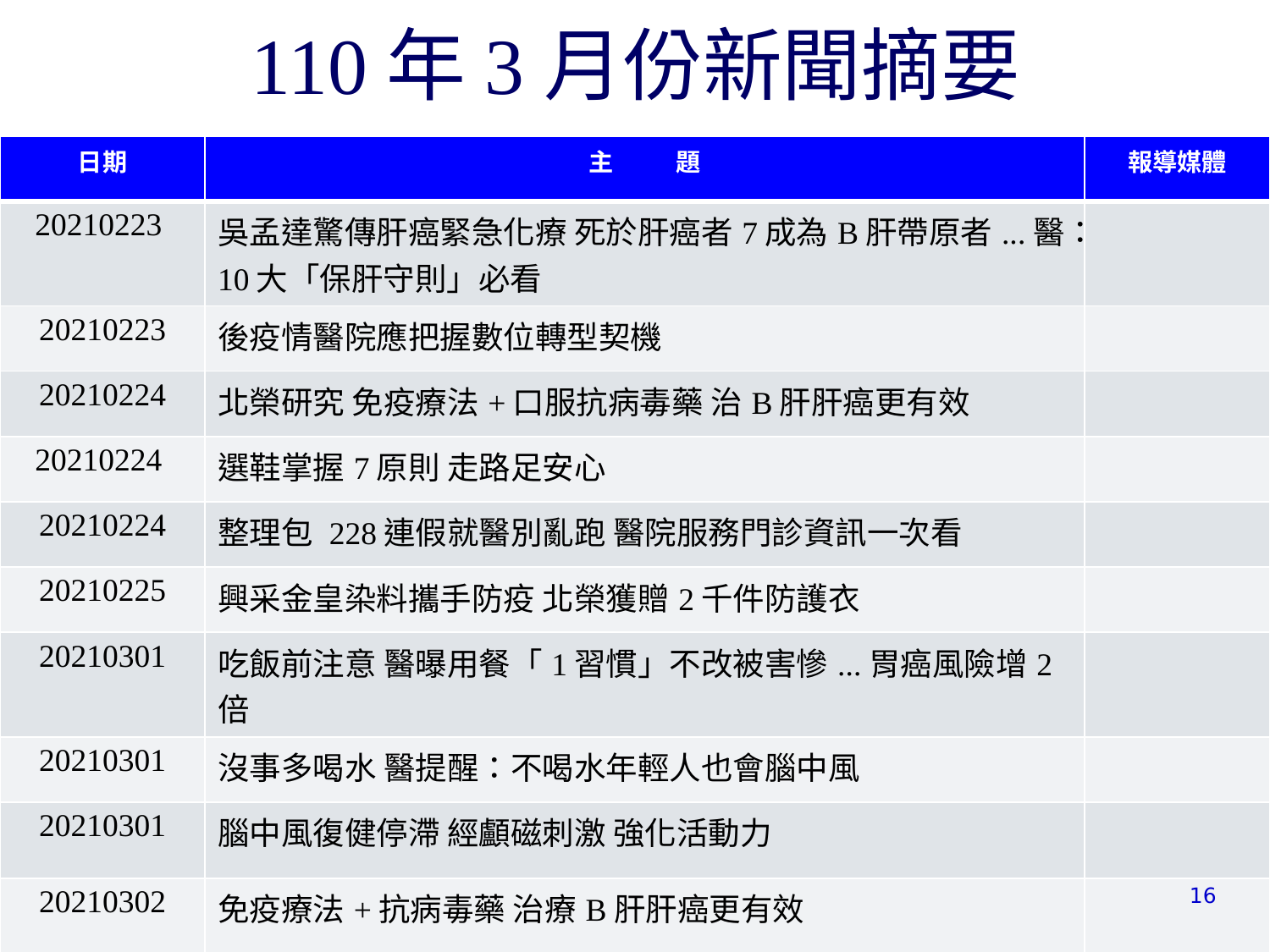

# 110年3月份新聞摘要
| 日期 | 主 題 | 報導媒體 |
| --- | --- | --- |
| 20210223 | 吳孟達驚傳肝癌緊急化療 死於肝癌者7成為B肝帶原者...醫：10大「保肝守則」必看 |  |
| 20210223 | 後疫情醫院應把握數位轉型契機 |  |
| 20210224 | 北榮研究 免疫療法+口服抗病毒藥 治B肝肝癌更有效 |  |
| 20210224 | 選鞋掌握7原則 走路足安心 |  |
| 20210224 | 整理包 228連假就醫別亂跑 醫院服務門診資訊一次看 |  |
| 20210225 | 興采金皇染料攜手防疫 北榮獲贈2千件防護衣 |  |
| 20210301 | 吃飯前注意 醫曝用餐「1習慣」不改被害慘...胃癌風險增2倍 |  |
| 20210301 | 沒事多喝水 醫提醒：不喝水年輕人也會腦中風 |  |
| 20210301 | 腦中風復健停滯 經顱磁刺激 強化活動力 |  |
| 20210302 | 免疫療法+抗病毒藥 治療B肝肝癌更有效 |  |
16